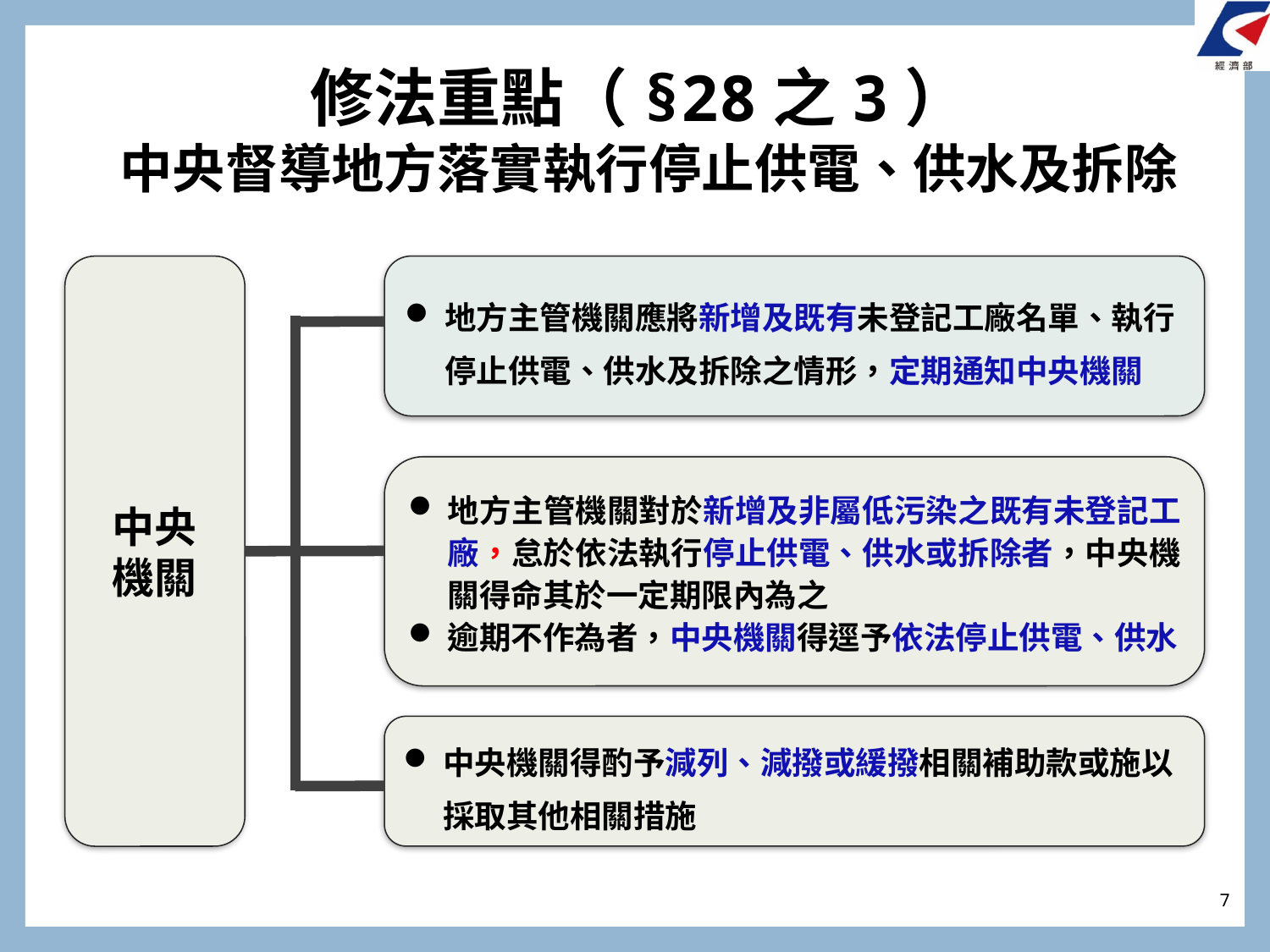

修法重點（§28之3）
中央督導地方落實執行停止供電、供水及拆除
地方主管機關應將新增及既有未登記工廠名單、執行停止供電、供水及拆除之情形，定期通知中央機關
中央
機關
地方主管機關對於新增及非屬低污染之既有未登記工廠，怠於依法執行停止供電、供水或拆除者，中央機關得命其於一定期限內為之
逾期不作為者，中央機關得逕予依法停止供電、供水
中央機關得酌予減列、減撥或緩撥相關補助款或施以採取其他相關措施
7